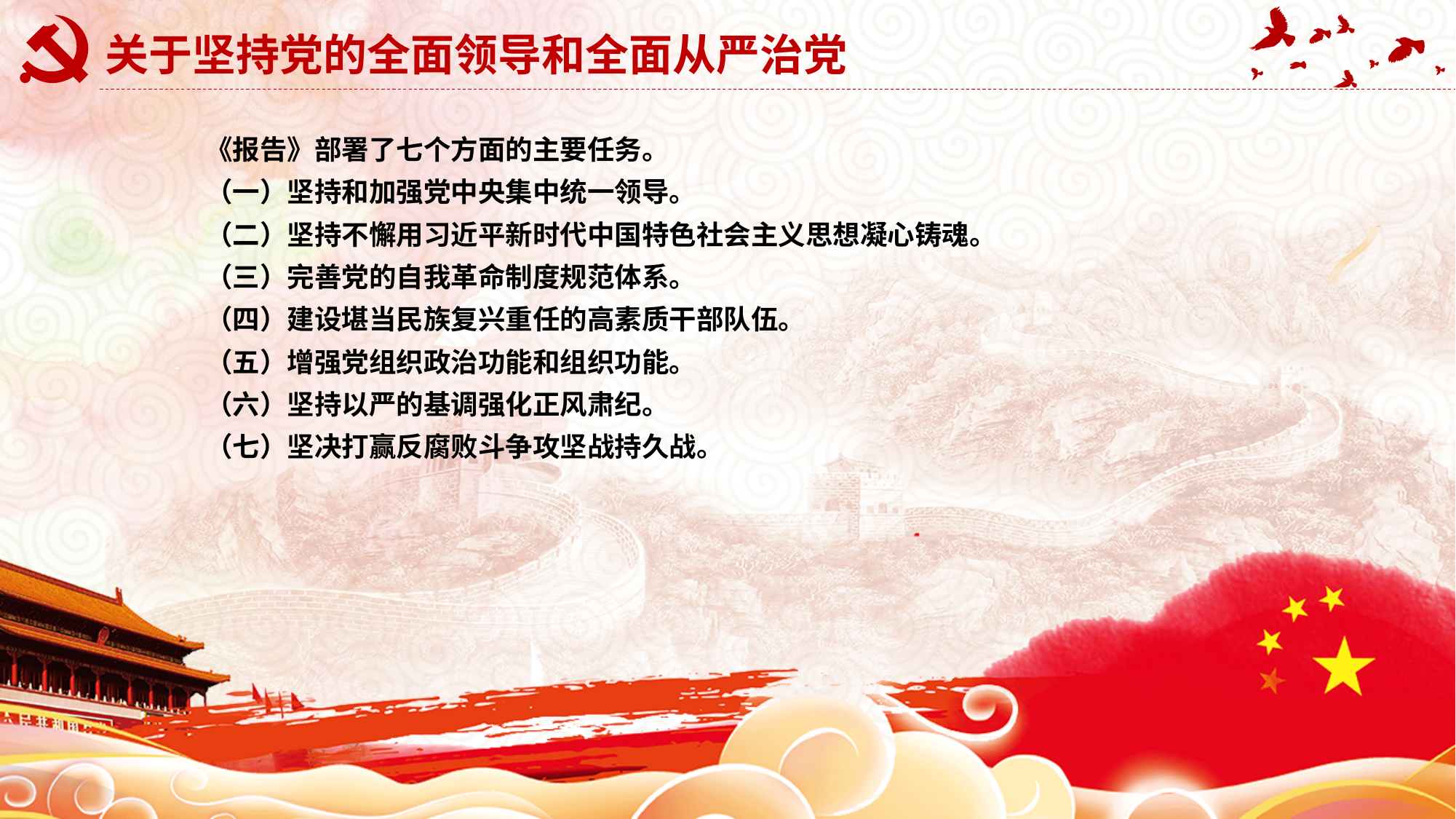

# 关于坚持党的全面领导和全面从严治党
《报告》部署了七个方面的主要任务。
（一）坚持和加强党中央集中统一领导。
（二）坚持不懈用习近平新时代中国特色社会主义思想凝心铸魂。
（三）完善党的自我革命制度规范体系。
（四）建设堪当民族复兴重任的高素质干部队伍。
（五）增强党组织政治功能和组织功能。
（六）坚持以严的基调强化正风肃纪。
（七）坚决打赢反腐败斗争攻坚战持久战。
延迟符可删除